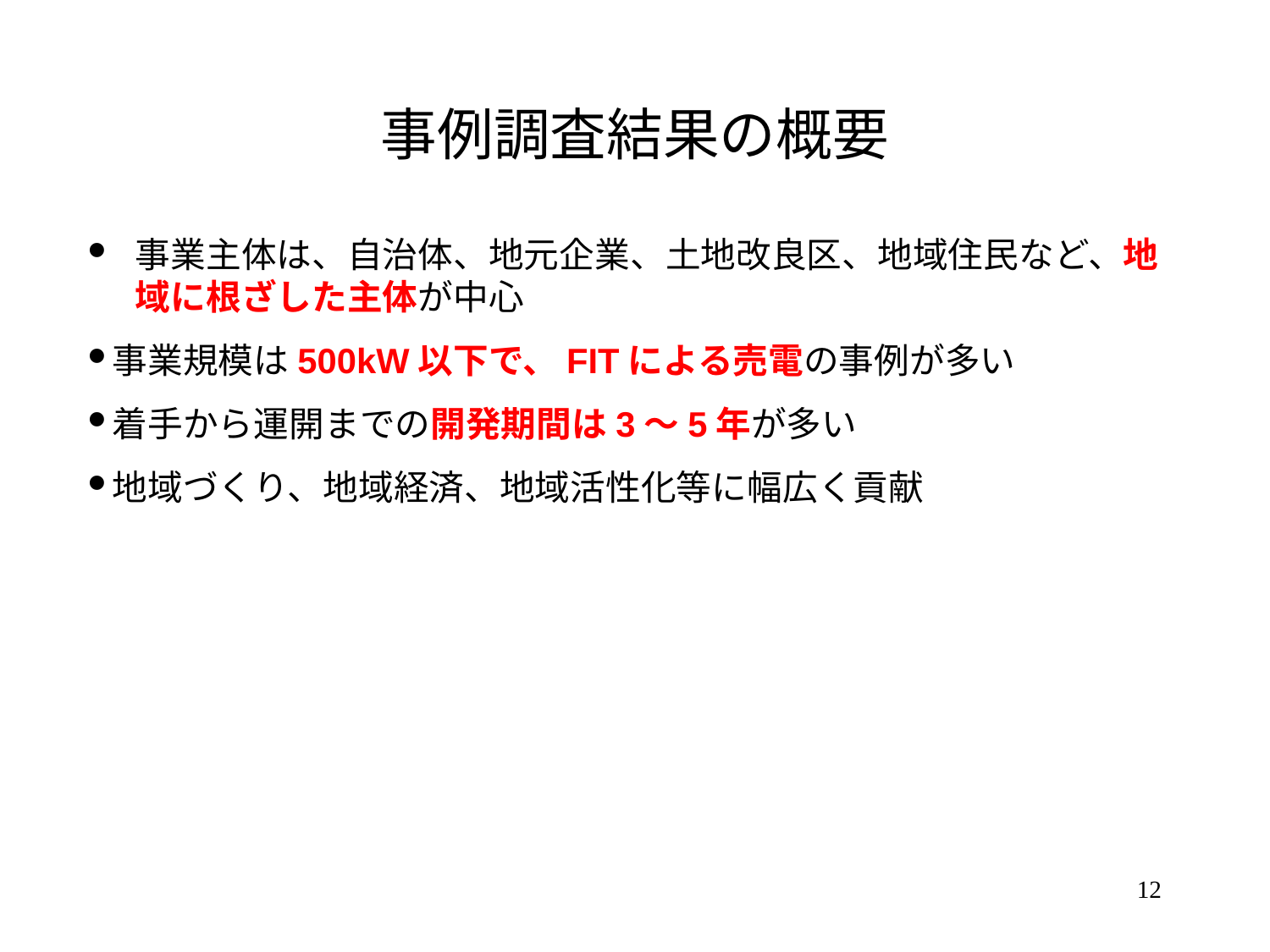

# 事例調査結果の概要
事業主体は、自治体、地元企業、土地改良区、地域住民など、地域に根ざした主体が中心
事業規模は500kW以下で、FITによる売電の事例が多い
着手から運開までの開発期間は3～5年が多い
地域づくり、地域経済、地域活性化等に幅広く貢献
12